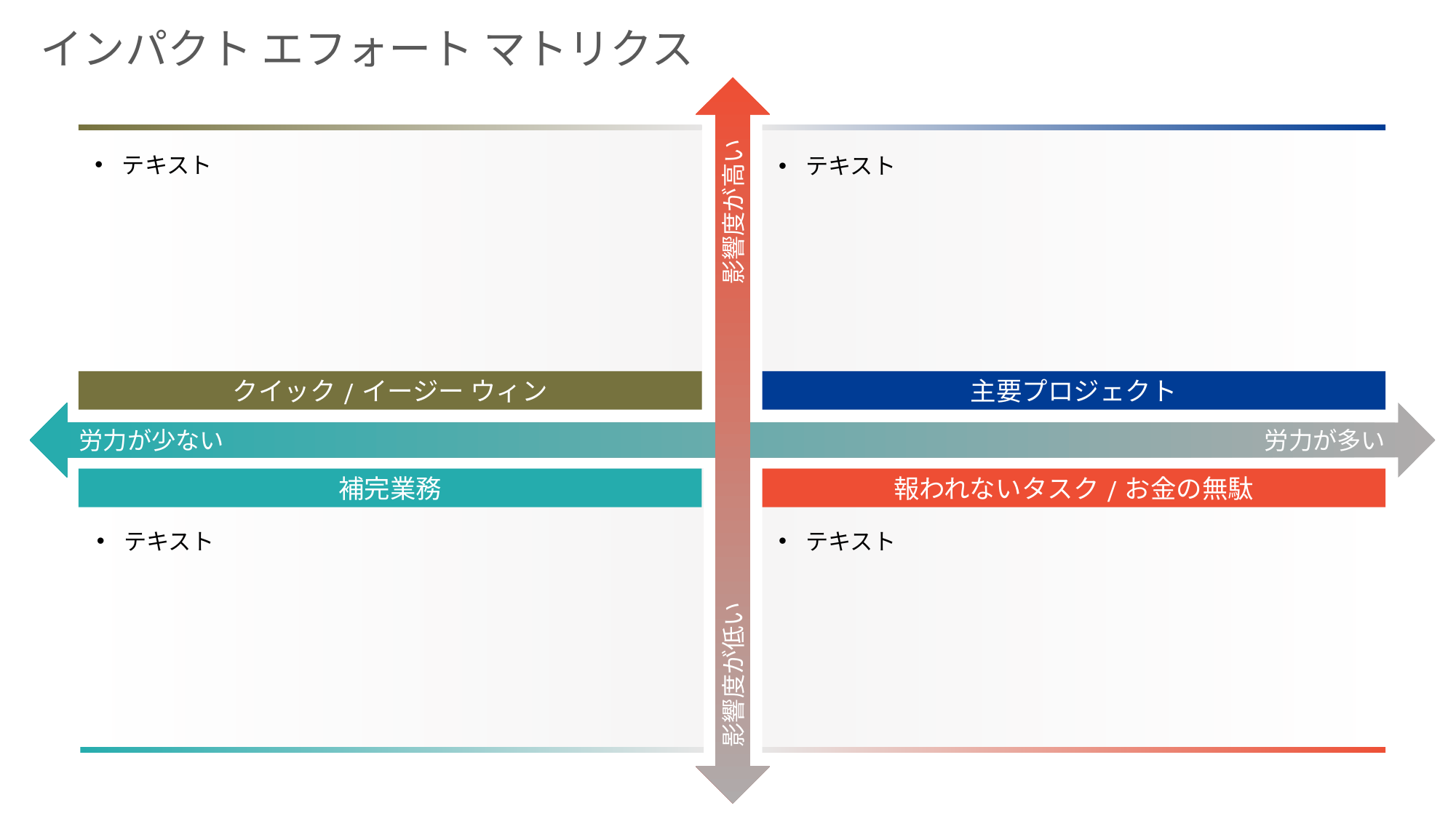

インパクト エフォート マトリクス

テキスト

テキスト
影響度が高い
クイック/イージー ウィン
主要プロジェクト
労力が少ない
労力が多い
補完業務
テキスト
テキスト
報われないタスク/お金の無駄
影響度が低い